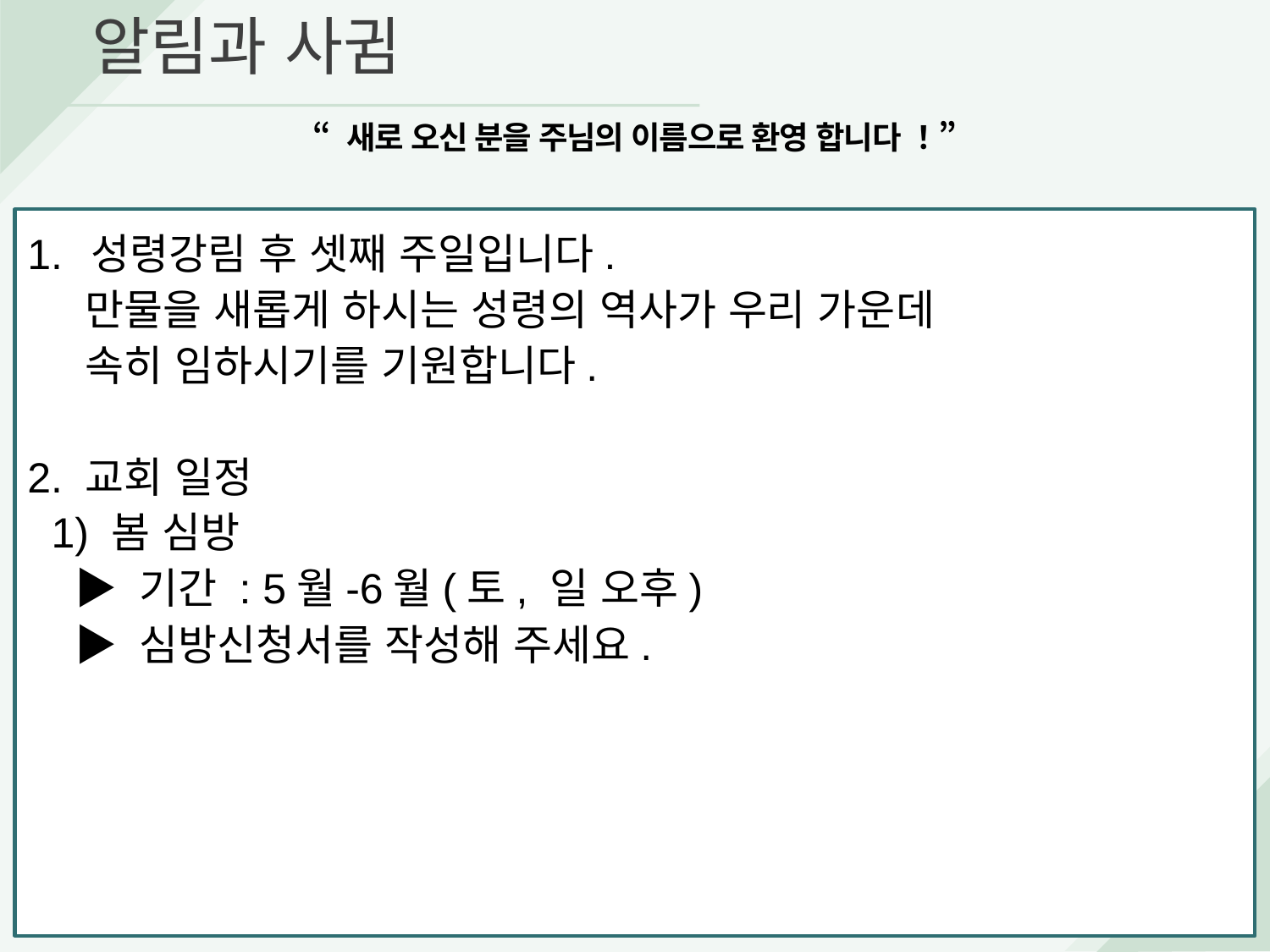

알림과 사귐
“ 새로 오신 분을 주님의 이름으로 환영 합니다 ！”

성령강림 후 셋째 주일입니다.
    만물을 새롭게 하시는 성령의 역사가 우리 가운데
    속히 임하시기를 기원합니다.

2. 교회 일정
  1) 봄 심방
    ▶ 기간 : 5월-6월(토, 일 오후)
    ▶ 심방신청서를 작성해 주세요.